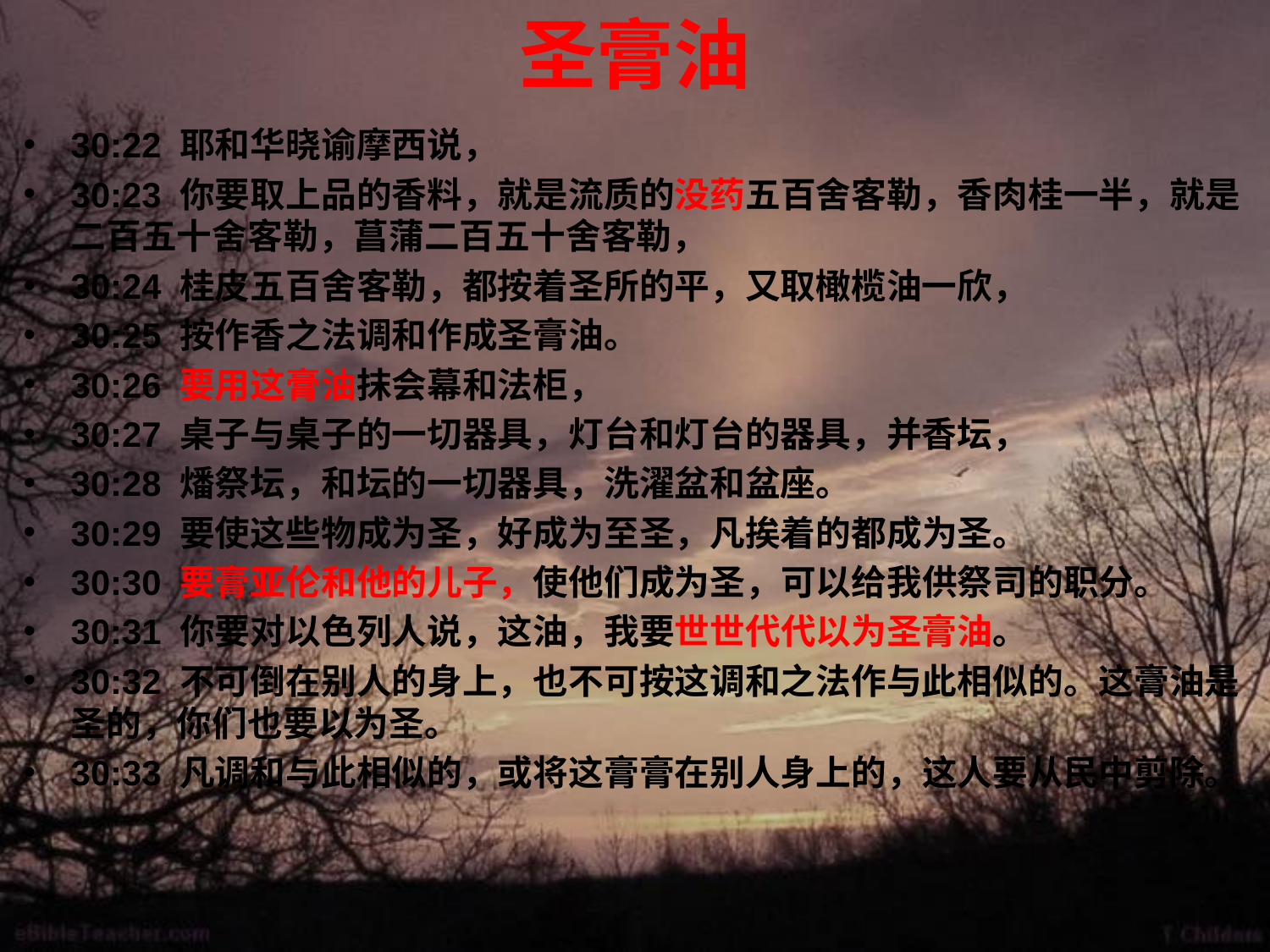

# 圣膏油
30:22 耶和华晓谕摩西说，
30:23 你要取上品的香料，就是流质的没药五百舍客勒，香肉桂一半，就是二百五十舍客勒，菖蒲二百五十舍客勒，
30:24 桂皮五百舍客勒，都按着圣所的平，又取橄榄油一欣，
30:25 按作香之法调和作成圣膏油。
30:26 要用这膏油抹会幕和法柜，
30:27 桌子与桌子的一切器具，灯台和灯台的器具，并香坛，
30:28 燔祭坛，和坛的一切器具，洗濯盆和盆座。
30:29 要使这些物成为圣，好成为至圣，凡挨着的都成为圣。
30:30 要膏亚伦和他的儿子，使他们成为圣，可以给我供祭司的职分。
30:31 你要对以色列人说，这油，我要世世代代以为圣膏油。
30:32 不可倒在别人的身上，也不可按这调和之法作与此相似的。这膏油是圣的，你们也要以为圣。
30:33 凡调和与此相似的，或将这膏膏在别人身上的，这人要从民中剪除。